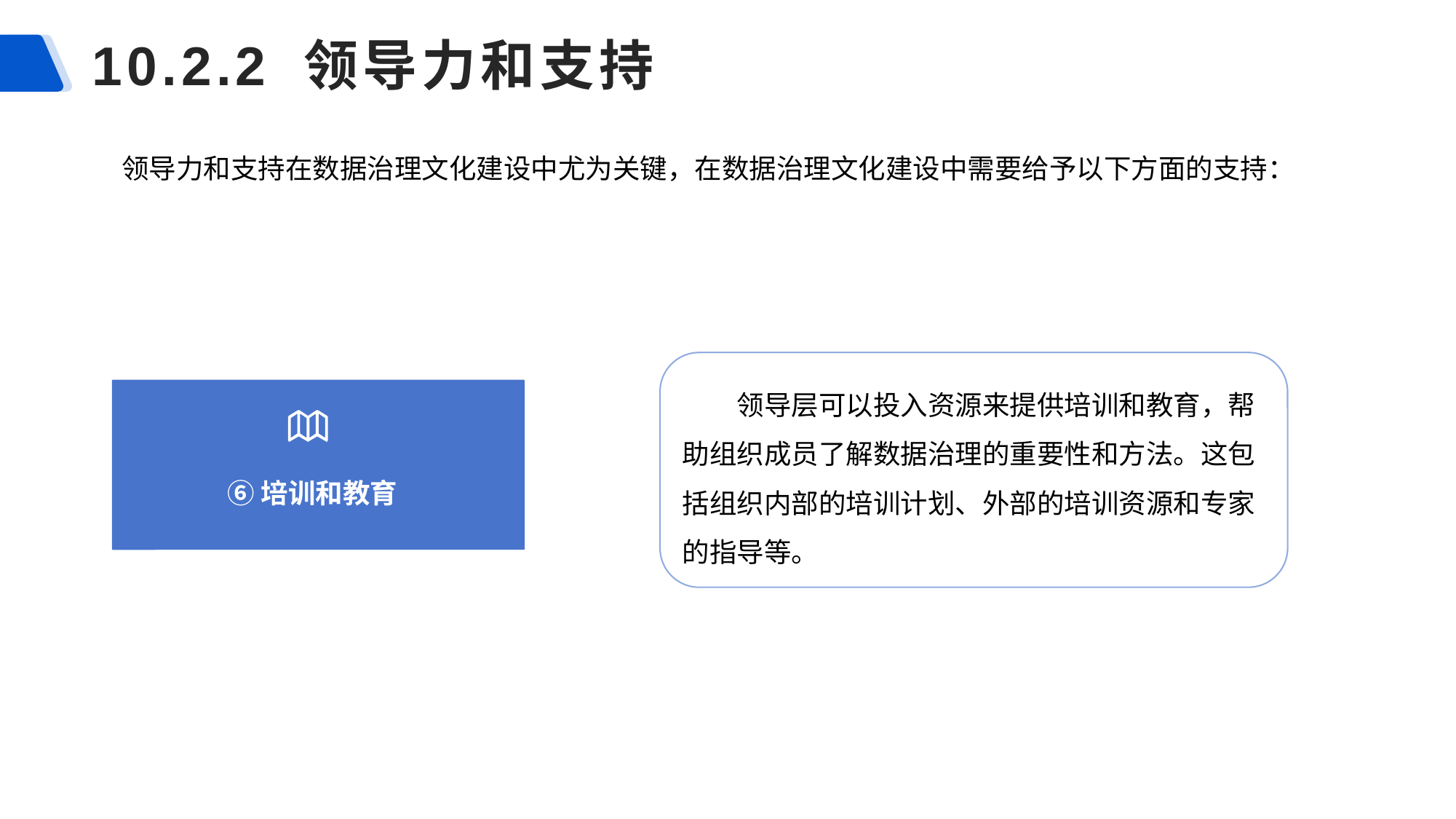

# 10.2.2 领导力和支持
领导力和支持在数据治理文化建设中尤为关键，在数据治理文化建设中需要给予以下方面的支持：
领导层可以投入资源来提供培训和教育，帮助组织成员了解数据治理的重要性和方法。这包括组织内部的培训计划、外部的培训资源和专家的指导等。

⑥培训和教育